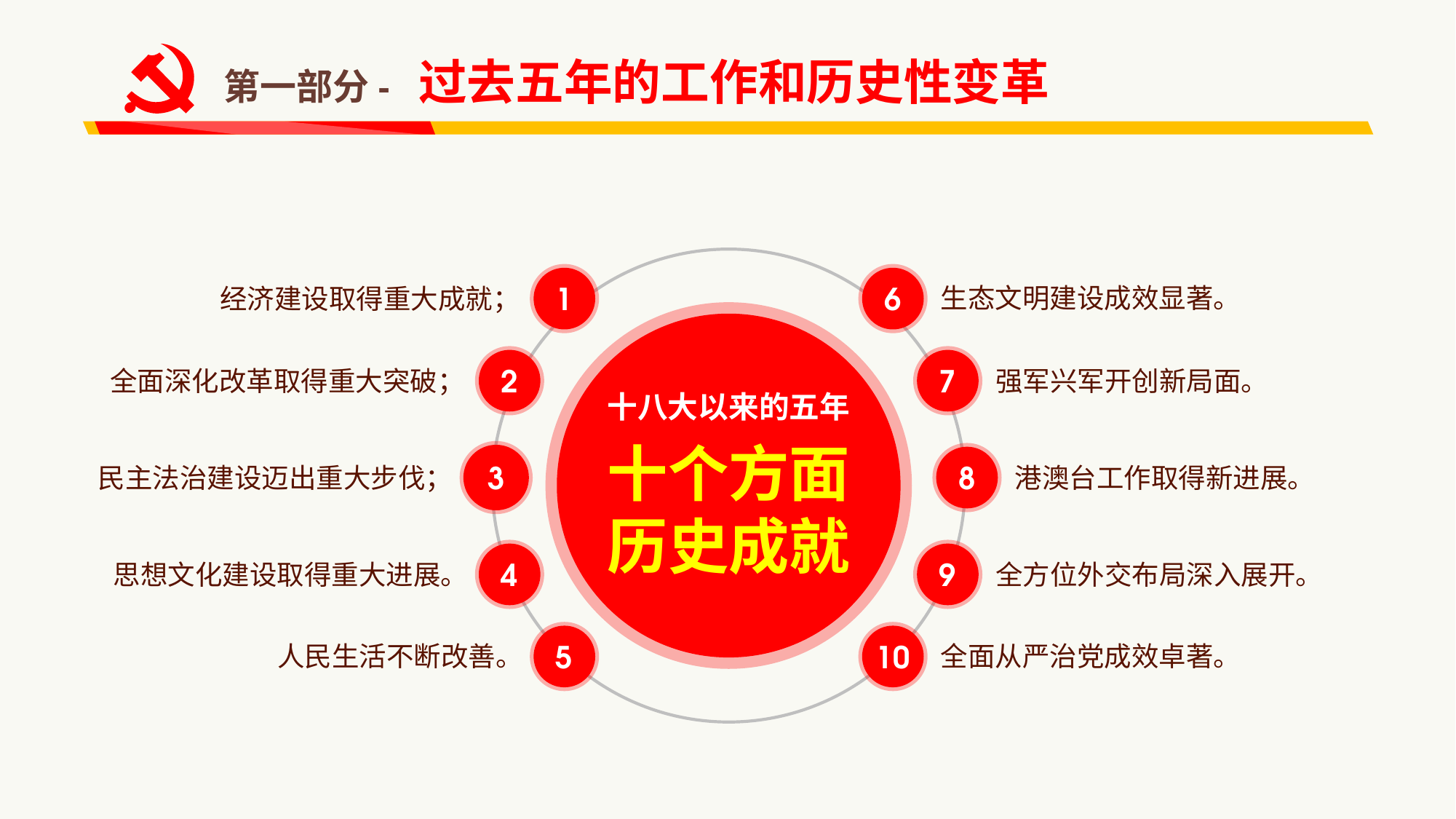

第一部分- 过去五年的工作和历史性变革

1
6
生态文明建设成效显著。
经济建设取得重大成就；

十八大以来的五年
十个方面
历史成就
2
7
全面深化改革取得重大突破；
强军兴军开创新局面。
3
8
民主法治建设迈出重大步伐；
港澳台工作取得新进展。
4
9
思想文化建设取得重大进展。
全方位外交布局深入展开。
5
10
人民生活不断改善。
全面从严治党成效卓著。